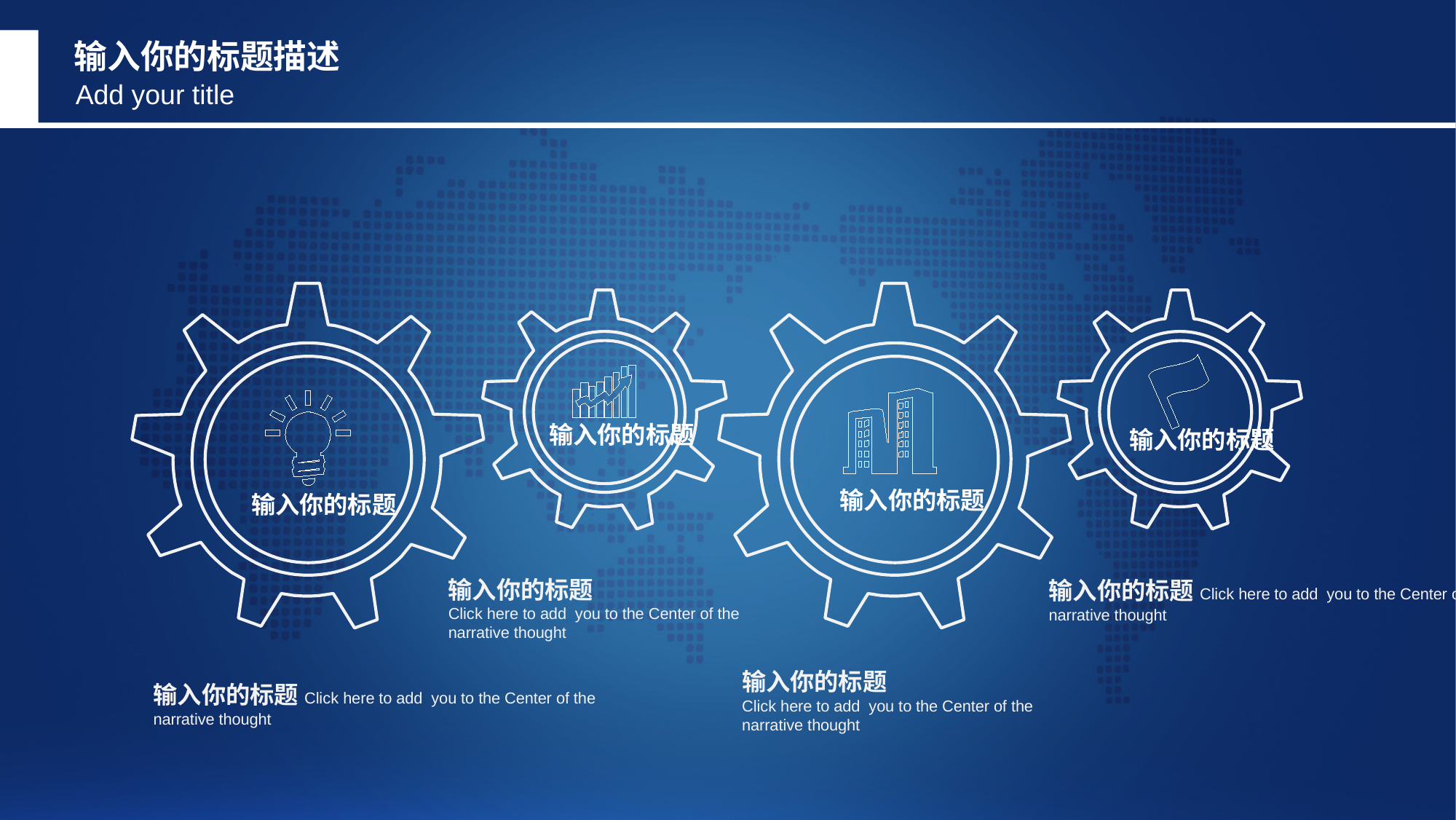

输入你的标题描述
Add your title

输入你的标题

输入你的标题

输入你的标题

输入你的标题
输入你的标题
Click here to add  you to the Center of the
narrative thought

输入你的标题Click here to add  you to the Center of the
narrative thought

输入你的标题
Click here to add  you to the Center of the
narrative thought

输入你的标题Click here to add  you to the Center of the
narrative thought